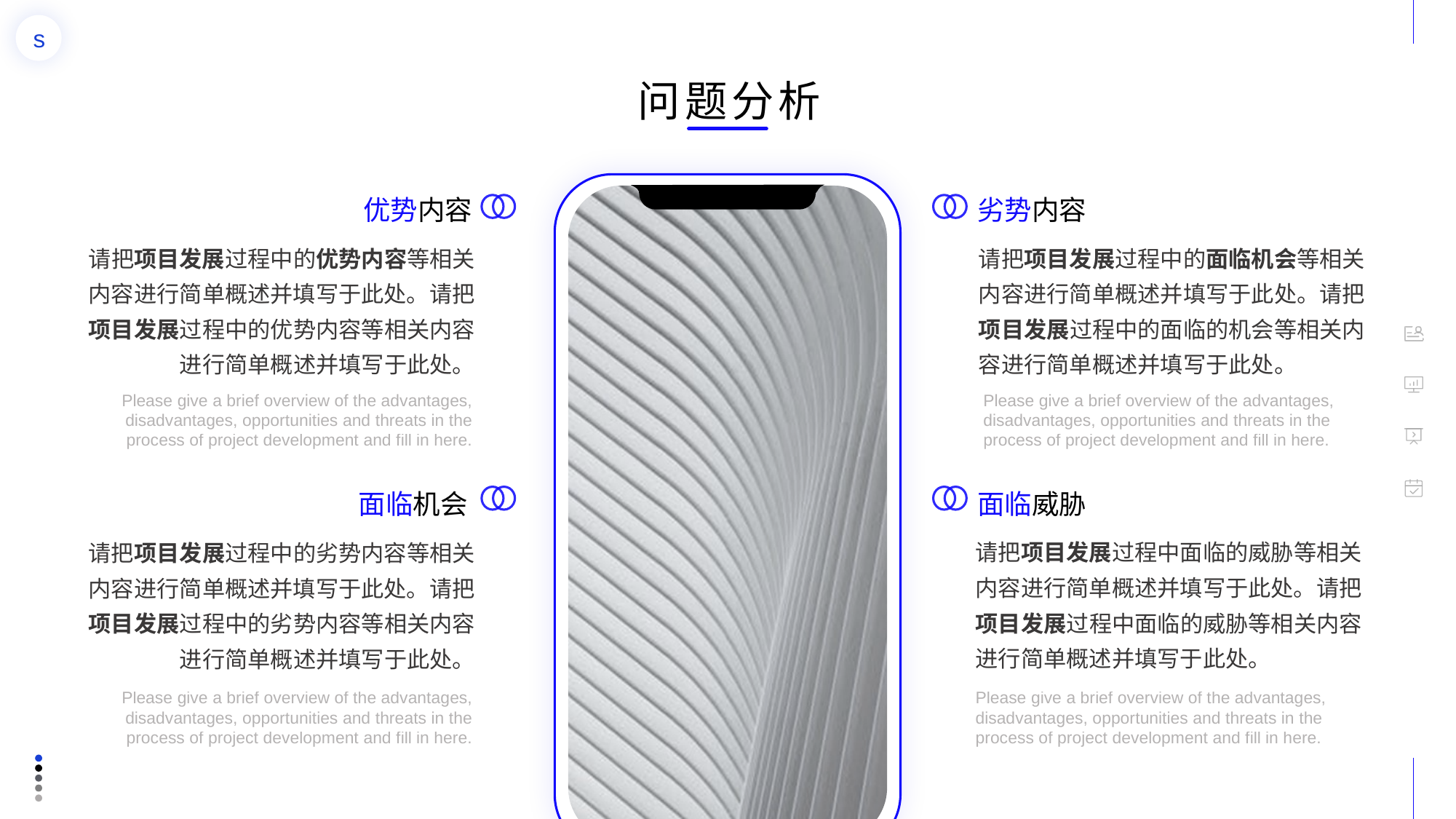

问题分析

优势内容
劣势内容

请把项目发展过程中的优势内容等相关内容进行简单概述并填写于此处。请把项目发展过程中的优势内容等相关内容进行简单概述并填写于此处。
请把项目发展过程中的面临机会等相关内容进行简单概述并填写于此处。请把项目发展过程中的面临的机会等相关内容进行简单概述并填写于此处。
Please give a brief overview of the advantages, disadvantages, opportunities and threats in the process of project development and fill in here.
Please give a brief overview of the advantages, disadvantages, opportunities and threats in the process of project development and fill in here.
面临机会
面临威胁

请把项目发展过程中的劣势内容等相关内容进行简单概述并填写于此处。请把项目发展过程中的劣势内容等相关内容进行简单概述并填写于此处。
请把项目发展过程中面临的威胁等相关内容进行简单概述并填写于此处。请把项目发展过程中面临的威胁等相关内容进行简单概述并填写于此处。
Please give a brief overview of the advantages, disadvantages, opportunities and threats in the process of project development and fill in here.
Please give a brief overview of the advantages, disadvantages, opportunities and threats in the process of project development and fill in here.